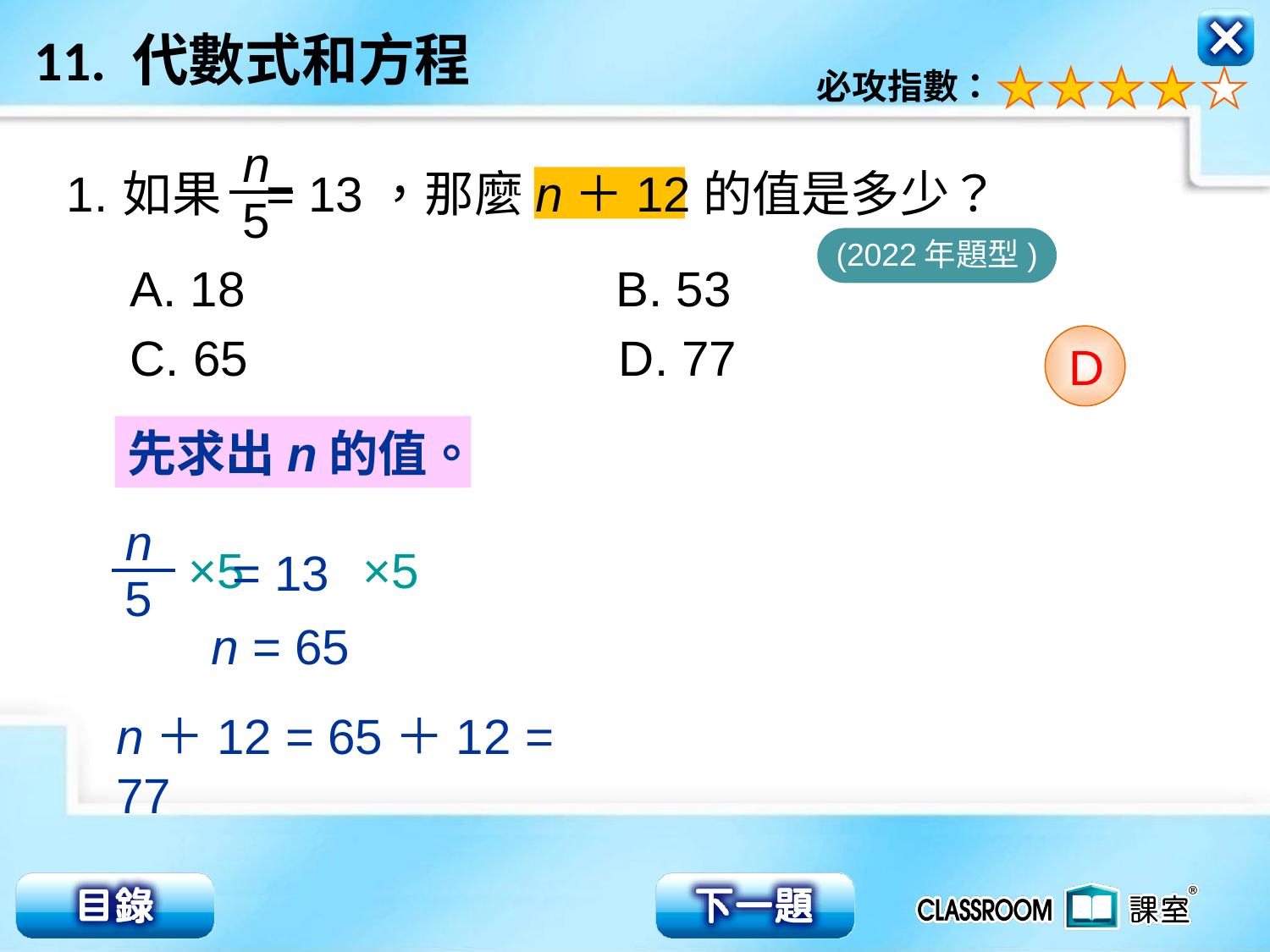

n
5
如果   = 13，那麼n＋12的值是多少？
1.

(2022年題型)
A. 18                           B. 53
C. 65                           D. 77

D
先求出n的值。
n
5
= 13
 ×5
 ×5
n = 65
n＋12 = 65＋12 = 77